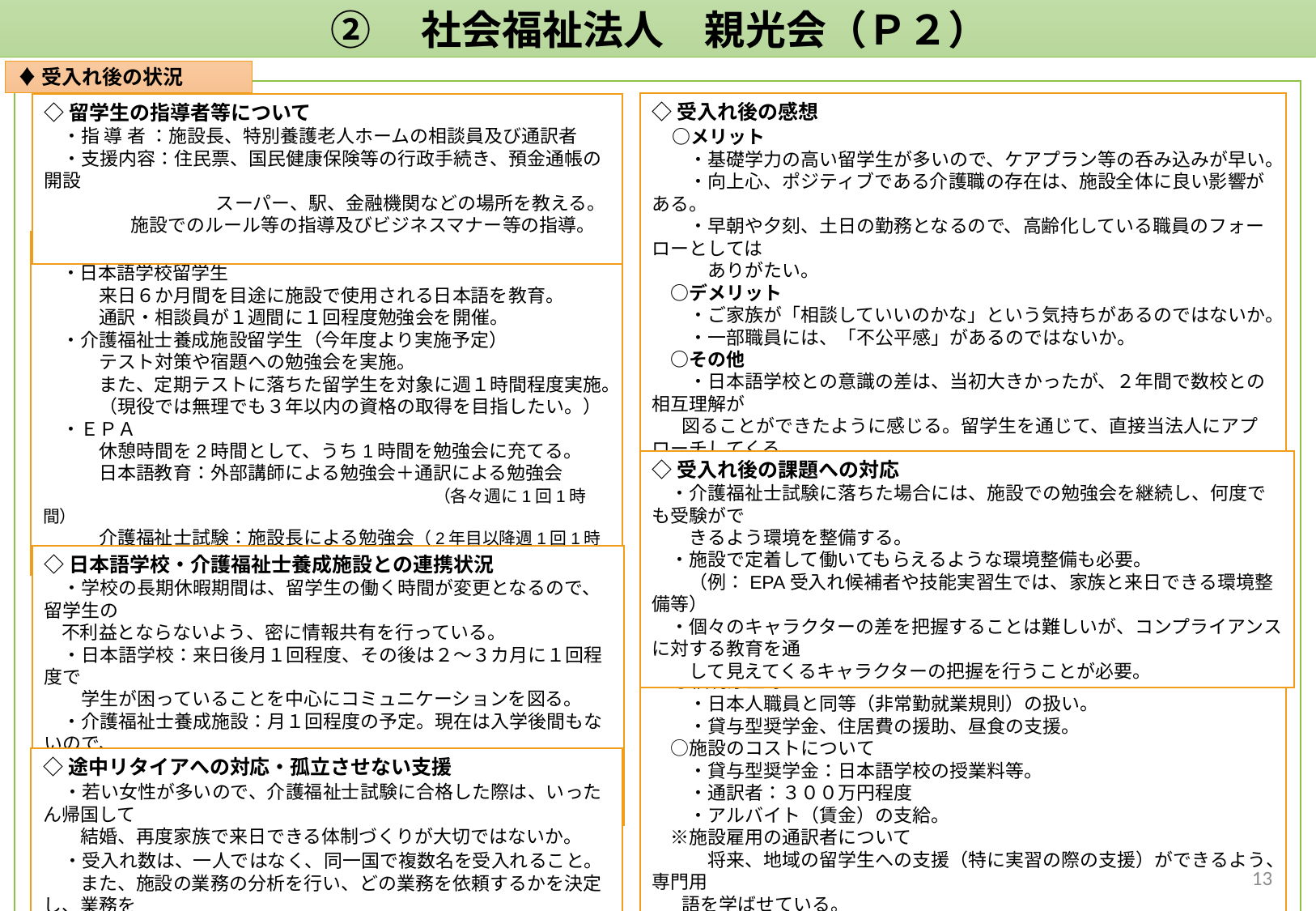

②　社会福祉法人　親光会（Ｐ２）
♦受入れ後の状況

◇受入れ後の感想
　○メリット
　　・基礎学力の高い留学生が多いので、ケアプラン等の呑み込みが早い。
　　・向上心、ポジティブである介護職の存在は、施設全体に良い影響がある。
　　・早朝や夕刻、土日の勤務となるので、高齢化している職員のフォーローとしては
　　　ありがたい。
　○デメリット
　　・ご家族が「相談していいのかな」という気持ちがあるのではないか。
　　・一部職員には、「不公平感」があるのではないか。
　○その他
　　・日本語学校との意識の差は、当初大きかったが、２年間で数校との相互理解が
      図ることができたように感じる。留学生を通じて、直接当法人にアプローチしてくる
      ベトナム人やフィリピン人、ベトナムの日本語学校も出てきているので、これを熟成
      したい。
◇留学生の指導者等について
　・指 導 者 ：施設長、特別養護老人ホームの相談員及び通訳者
　・支援内容：住民票、国民健康保険等の行政手続き、預金通帳の開設
　　　　　　　　　 スーパー、駅、金融機関などの場所を教える。
　                施設でのルール等の指導及びビジネスマナー等の指導。
◇勉強への支援等
　・日本語学校留学生
　　　来日６か月間を目途に施設で使用される日本語を教育。
　　　通訳・相談員が１週間に１回程度勉強会を開催。
　・介護福祉士養成施設留学生（今年度より実施予定）
　　　テスト対策や宿題への勉強会を実施。
　　　また、定期テストに落ちた留学生を対象に週１時間程度実施。
　　　（現役では無理でも３年以内の資格の取得を目指したい。）
　・ＥＰＡ
　　　休憩時間を2時間として、うち1時間を勉強会に充てる。
　　　日本語教育：外部講師による勉強会＋通訳による勉強会
　　　　　　　　　　　　　　　　　　　　　（各々週に1回1時間）
　　　介護福祉士試験：施設長による勉強会（2年目以降週1回1時間）
◇受入れ後の課題への対応
　・介護福祉士試験に落ちた場合には、施設での勉強会を継続し、何度でも受験がで
　　きるよう環境を整備する。
　・施設で定着して働いてもらえるような環境整備も必要。
　　（例：EPA受入れ候補者や技能実習生では、家族と来日できる環境整備等）
　・個々のキャラクターの差を把握することは難しいが、コンプライアンスに対する教育を通
　　して見えてくるキャラクターの把握を行うことが必要。
◇日本語学校・介護福祉士養成施設との連携状況
　・学校の長期休暇期間は、留学生の働く時間が変更となるので、留学生の
   不利益とならないよう、密に情報共有を行っている。
　・日本語学校：来日後月１回程度、その後は２～３カ月に１回程度で
　　学生が困っていることを中心にコミュニケーションを図る。
　・介護福祉士養成施設：月１回程度の予定。現在は入学後間もないので、
   ２週間に１回程度。
　　　　※学校により考え方が違うので、学校との関係づくりが最大の課題。
◇その他
　○福利厚生等について
　　・日本人職員と同等（非常勤就業規則）の扱い。
　　・貸与型奨学金、住居費の援助、昼食の支援。
　○施設のコストについて
　　・貸与型奨学金：日本語学校の授業料等。
　　・通訳者：３００万円程度
　　・アルバイト（賃金）の支給。
　※施設雇用の通訳者について
　　　将来、地域の留学生への支援（特に実習の際の支援）ができるよう、専門用
      語を学ばせている。
◇途中リタイアへの対応・孤立させない支援
　・若い女性が多いので、介護福祉士試験に合格した際は、いったん帰国して
　　結婚、再度家族で来日できる体制づくりが大切ではないか。
　・受入れ数は、一人ではなく、同一国で複数名を受入れること。
　　また、施設の業務の分析を行い、どの業務を依頼するかを決定し、業務を
　　明確にして従事させること。（障がい者雇用のアプローチと同様）
13